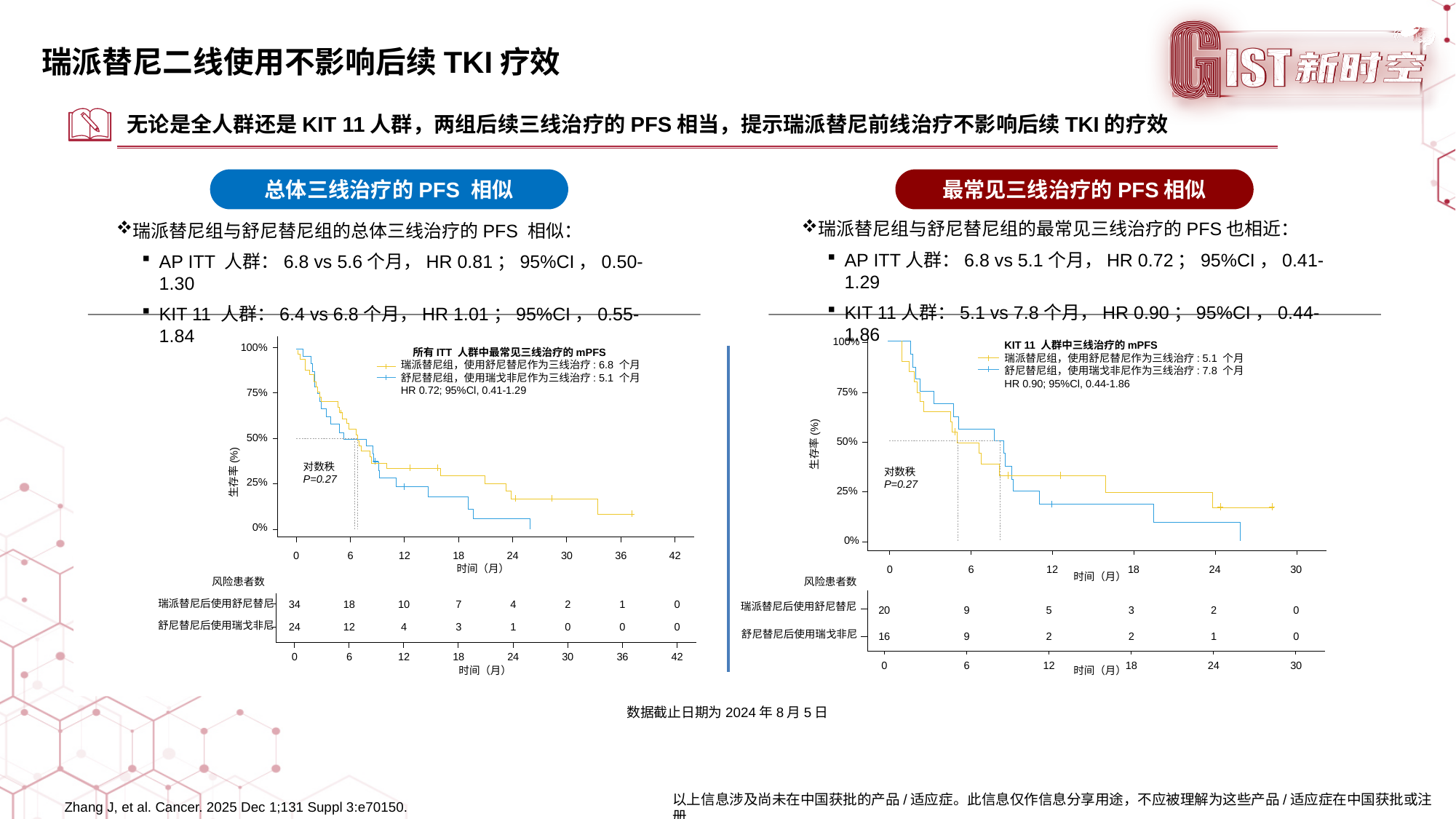

瑞派替尼二线使用不影响后续TKI疗效
无论是全人群还是KIT 11人群，两组后续三线治疗的PFS相当，提示瑞派替尼前线治疗不影响后续TKI的疗效

总体三线治疗的PFS 相似
最常见三线治疗的PFS相似
瑞派替尼组与舒尼替尼组的最常见三线治疗的PFS也相近：
AP ITT人群：6.8 vs 5.1个月，HR 0.72；95%CI，0.41-1.29
KIT 11人群：5.1 vs 7.8个月，HR 0.90；95%CI，0.44-1.86
瑞派替尼组与舒尼替尼组的总体三线治疗的PFS 相似：
AP ITT 人群：6.8 vs 5.6个月，HR 0.81；95%CI，0.50-1.30
KIT 11 人群：6.4 vs 6.8个月，HR 1.01；95%CI，0.55-1.84

100%
75%
50%
25%
0%
KIT 11 人群中三线治疗的mPFS
瑞派替尼组，使用舒尼替尼作为三线治疗: 5.1 个月
舒尼替尼组，使用瑞戈非尼作为三线治疗: 7.8 个月
HR 0.90; 95%Cl, 0.44-1.86

生存率(%)

对数秩
P=0.27

0
6
12
18
24
30
时间（月）
风险患者数

20
9
5
3
2
0
瑞派替尼后使用舒尼替尼

16
9
2
2
1
0
舒尼替尼后使用瑞戈非尼

0
6
12
18
24
30
时间（月）

100%
75%
50%
25%
0%

生存率(%)

对数秩P=0.27

0
6
12
18
24
30
36
42
时间（月）
风险患者数

34
18
10
7
4
2
1
0
瑞派替尼后使用舒尼替尼

24
12
4
3
1
0
0
0
舒尼替尼后使用瑞戈非尼

0
6
12
18
24
30
36
42
时间（月）
    所有ITT 人群中最常见三线治疗的mPFS
瑞派替尼组，使用舒尼替尼作为三线治疗: 6.8 个月
舒尼替尼组，使用瑞戈非尼作为三线治疗: 5.1 个月
HR 0.72; 95%Cl, 0.41-1.29

数据截止日期为2024年8月5日
Zhang J, et al. Cancer. 2025 Dec 1;131 Suppl 3:e70150.